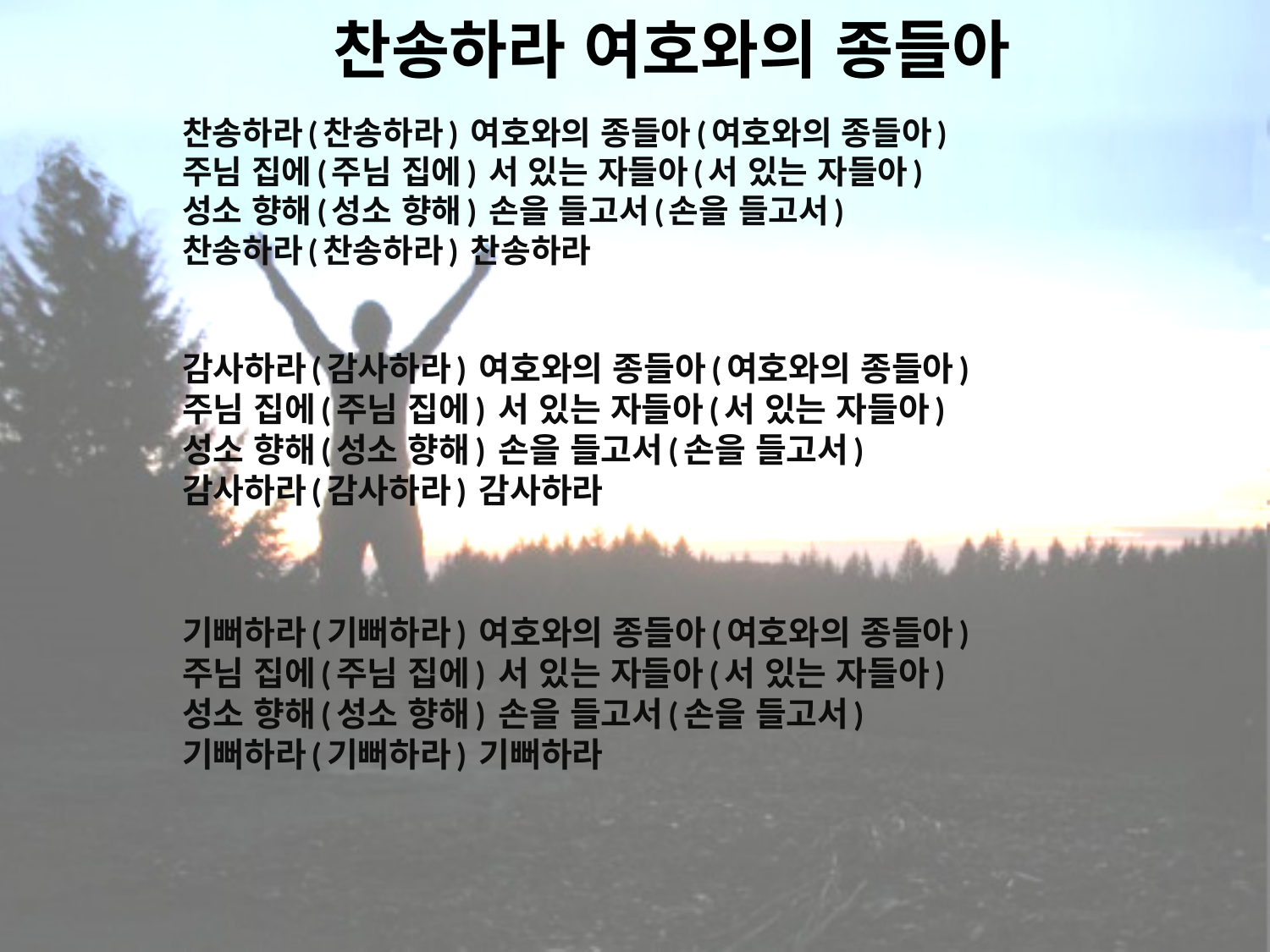

# 찬송하라 여호와의 종들아
찬송하라(찬송하라) 여호와의 종들아(여호와의 종들아)
주님 집에(주님 집에) 서 있는 자들아(서 있는 자들아)
성소 향해(성소 향해) 손을 들고서(손을 들고서)
찬송하라(찬송하라) 찬송하라

감사하라(감사하라) 여호와의 종들아(여호와의 종들아)
주님 집에(주님 집에) 서 있는 자들아(서 있는 자들아)
성소 향해(성소 향해) 손을 들고서(손을 들고서)
감사하라(감사하라) 감사하라

기뻐하라(기뻐하라) 여호와의 종들아(여호와의 종들아)
주님 집에(주님 집에) 서 있는 자들아(서 있는 자들아)
성소 향해(성소 향해) 손을 들고서(손을 들고서)
기뻐하라(기뻐하라) 기뻐하라